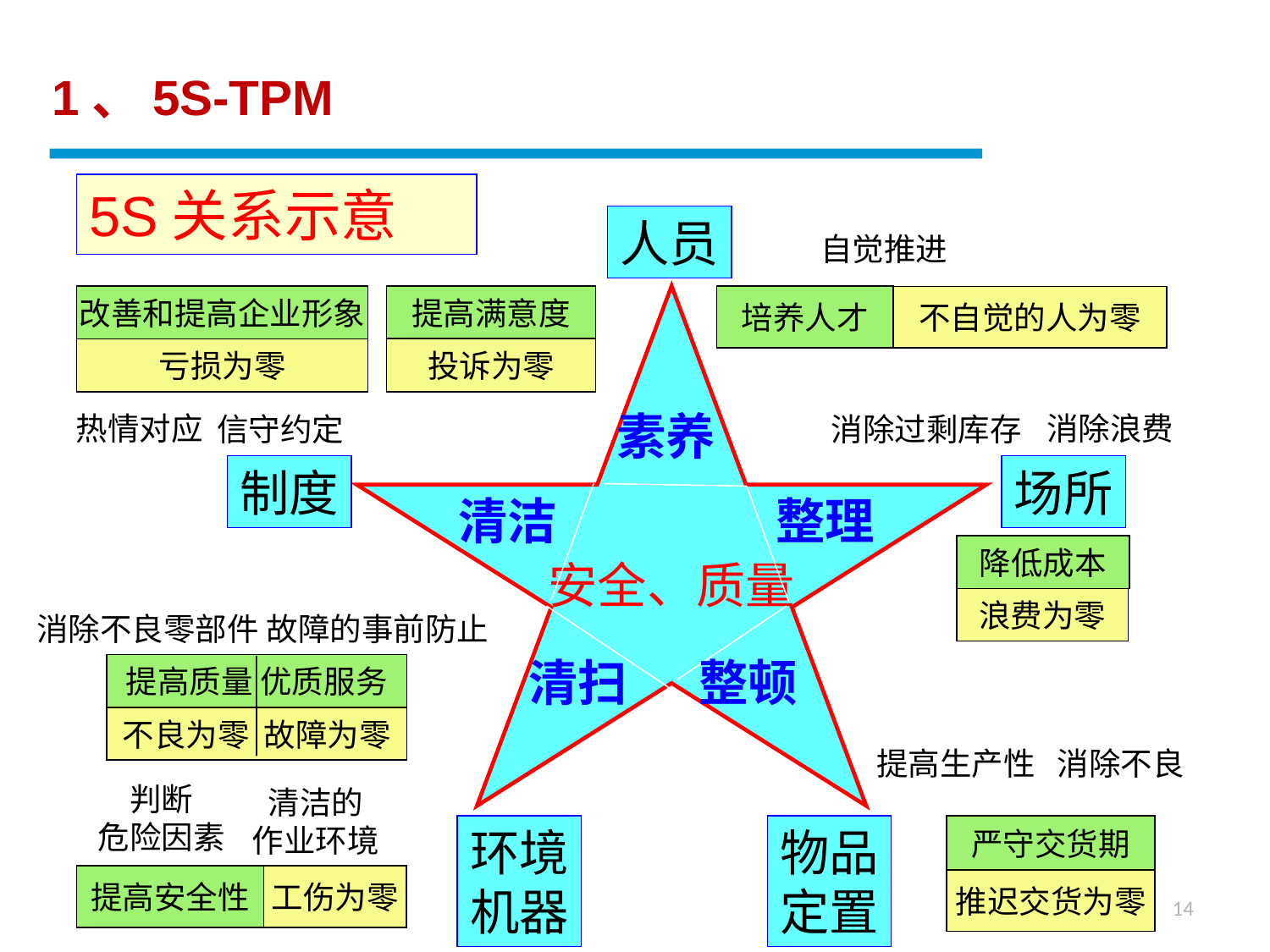

1、5S-TPM
5S关系示意
人员
自觉推进
改善和提高企业形象
亏损为零
安全、质量
提高满意度
投诉为零
培养人才
不自觉的人为零
素养
热情对应
信守约定
消除过剩库存
消除浪费
制度
场所
清洁

整理

降低成本
浪费为零
消除不良零部件
故障的事前防止

清扫
整顿
提高质量 优质服务
不良为零  故障为零

提高生产性
消除不良
清洁的
作业环境
判断
危险因素
环境
机器
物品
定置
严守交货期
推迟交货为零
提高安全性
工伤为零
14